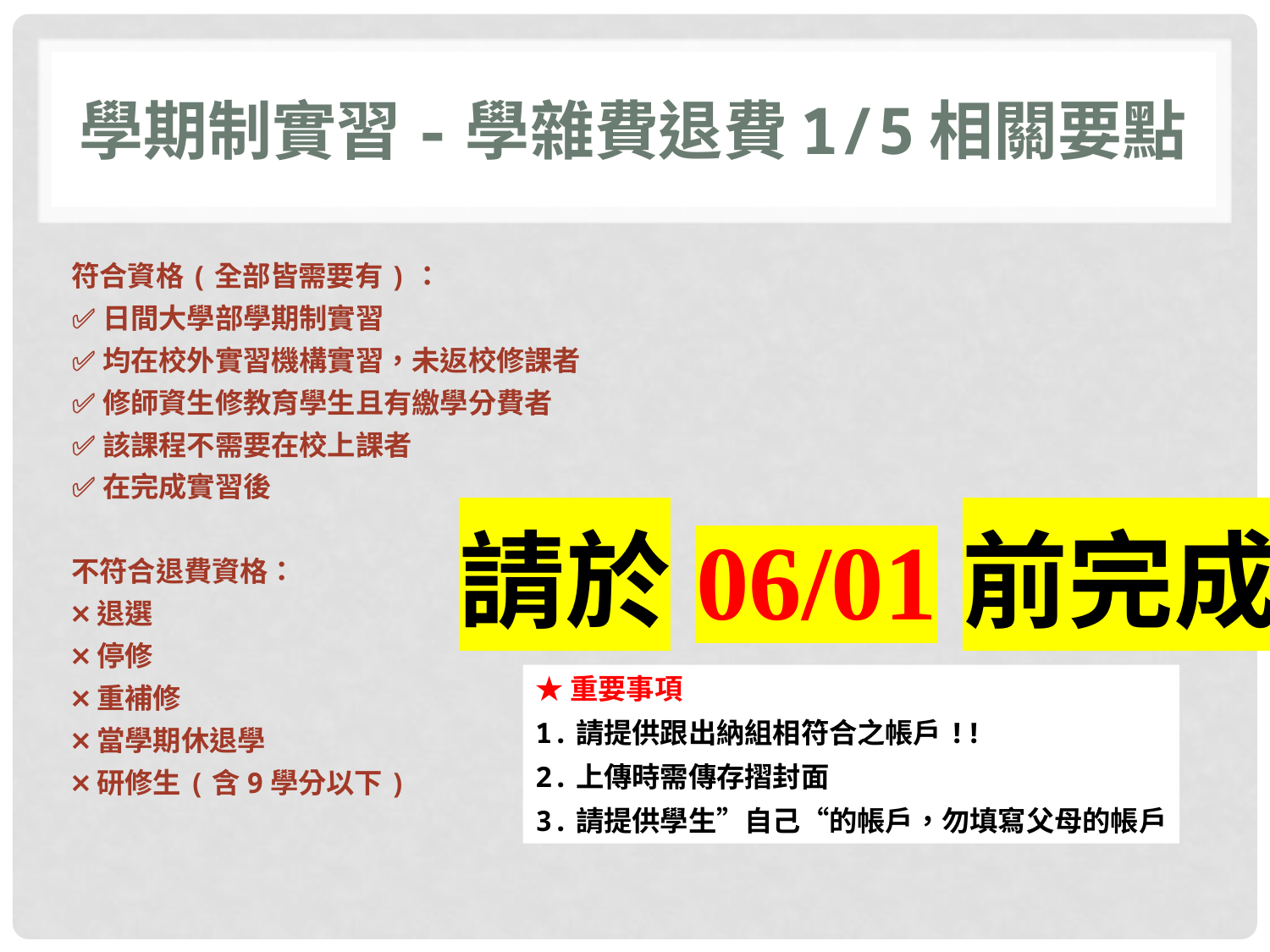

# 學期制實習-學雜費退費1/5相關要點
符合資格(全部皆需要有)：
✅日間大學部學期制實習
✅均在校外實習機構實習，未返校修課者
✅修師資生修教育學生且有繳學分費者
✅該課程不需要在校上課者
✅在完成實習後

不符合退費資格：
❌退選
❌停修
❌重補修
❌當學期休退學
❌研修生(含9學分以下)

請於06/01前完成
★重要事項
1.請提供跟出納組相符合之帳戶!!
2.上傳時需傳存摺封面
3.請提供學生”自己“的帳戶，勿填寫父母的帳戶